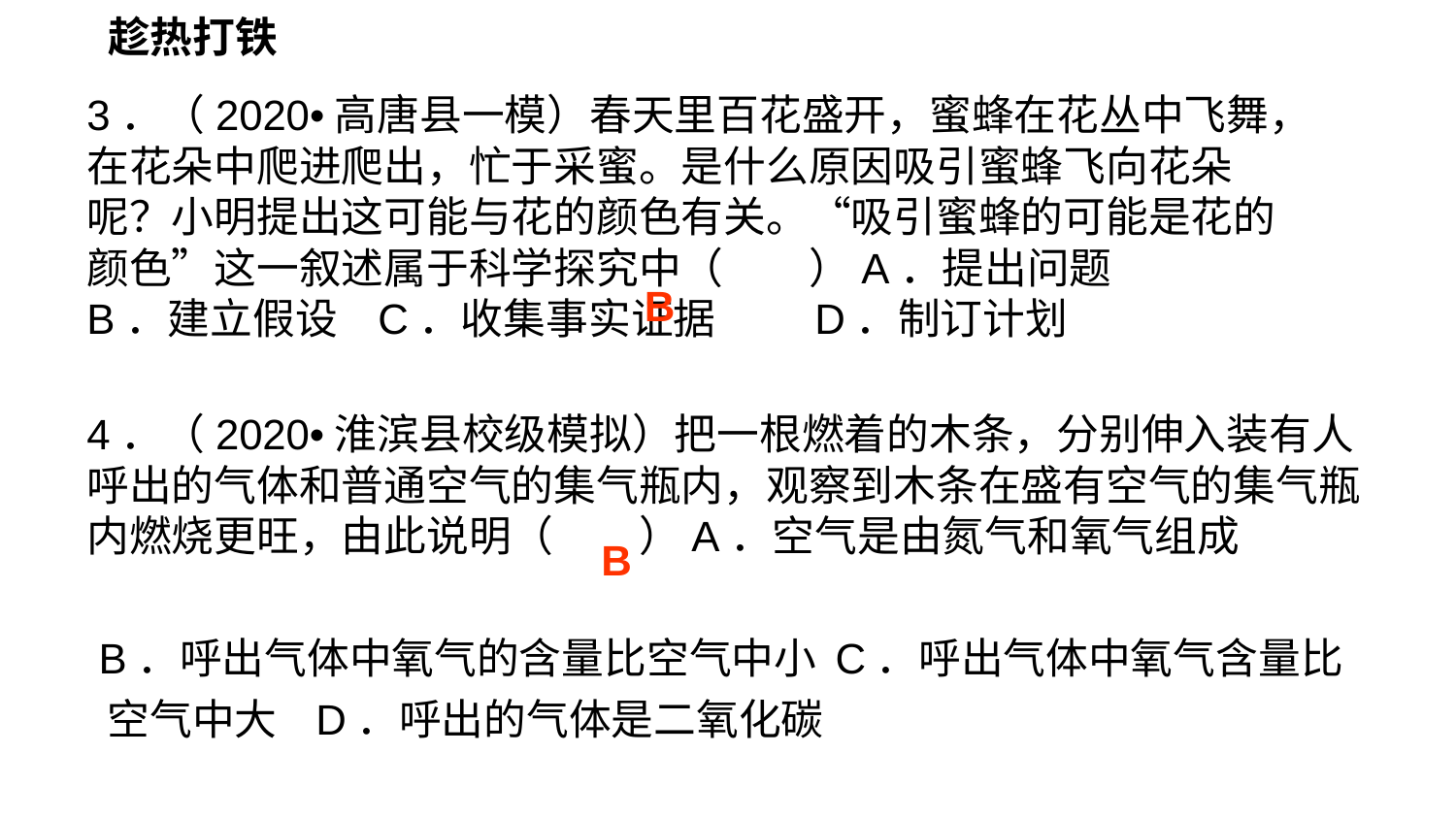

趁热打铁
3．（2020•高唐县一模）春天里百花盛开，蜜蜂在花丛中飞舞，在花朵中爬进爬出，忙于采蜜。是什么原因吸引蜜蜂飞向花朵呢？小明提出这可能与花的颜色有关。“吸引蜜蜂的可能是花的颜色”这一叙述属于科学探究中（　　）A．提出问题	B．建立假设	C．收集事实证据	D．制订计划

B
4．（2020•淮滨县校级模拟）把一根燃着的木条，分别伸入装有人呼出的气体和普通空气的集气瓶内，观察到木条在盛有空气的集气瓶内燃烧更旺，由此说明（　　）A．空气是由氮气和氧气组成

 B．呼出气体中氧气的含量比空气中小	C．呼出气体中氧气含量比空气中大   D．呼出的气体是二氧化碳

B